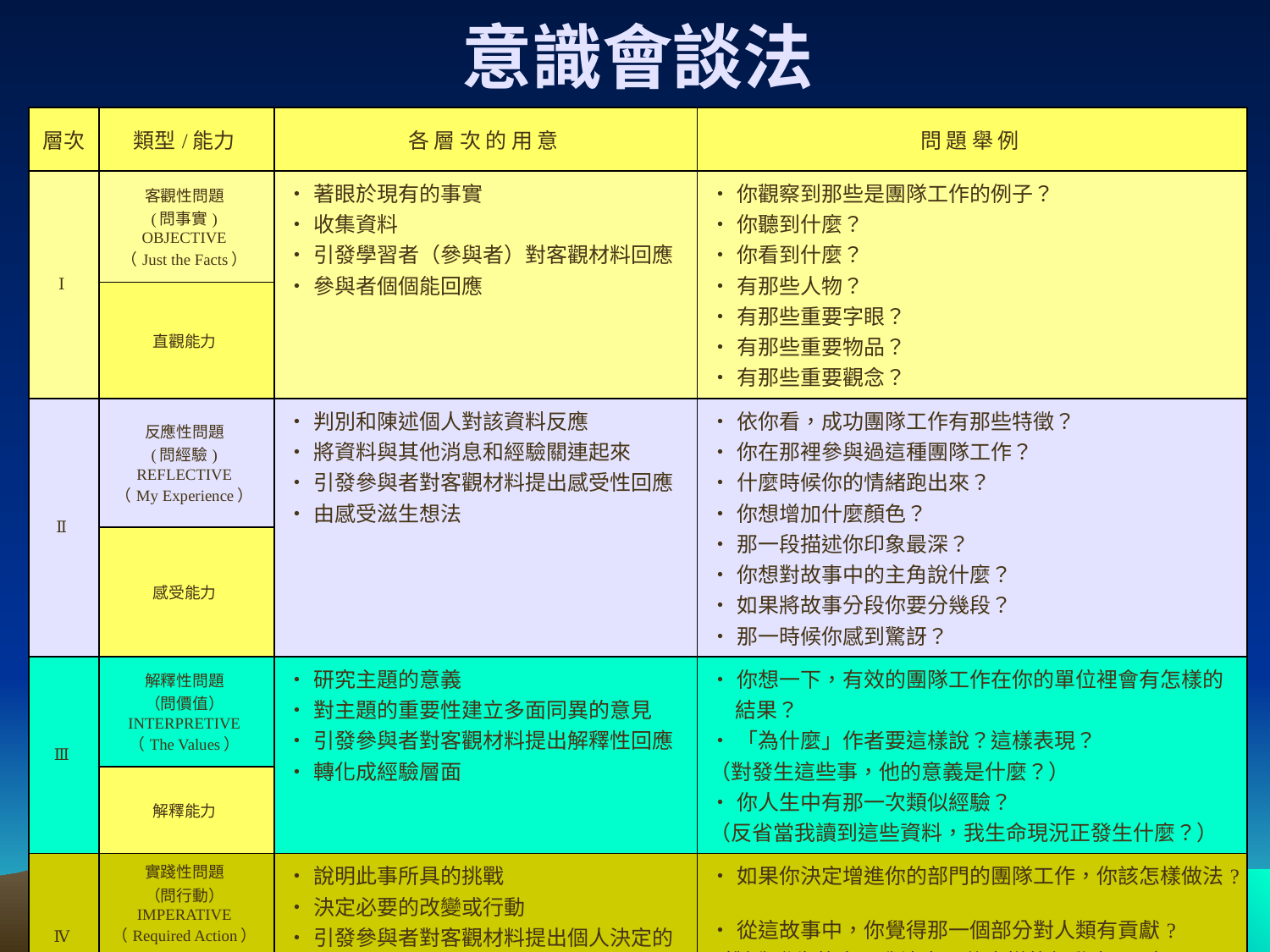

# 意識會談法
| 層次 | 類型/能力 | 各 層 次 的 用 意 | 問 題 舉 例 |
| --- | --- | --- | --- |
| Ⅰ | 客觀性問題 (問事實) OBJECTIVE （Just the Facts） | ‧著眼於現有的事實 ‧收集資料 ‧引發學習者（參與者）對客觀材料回應 ‧參與者個個能回應 | ‧你觀察到那些是團隊工作的例子？ ‧你聽到什麼？ ‧你看到什麼？ ‧有那些人物？ ‧有那些重要字眼？ ‧有那些重要物品？ ‧有那些重要觀念？ |
|  | 直觀能力 |  |  |
| Ⅱ | 反應性問題 (問經驗) REFLECTIVE （My Experience） | ‧判別和陳述個人對該資料反應 ‧將資料與其他消息和經驗關連起來 ‧引發參與者對客觀材料提出感受性回應 ‧由感受滋生想法 | ‧依你看，成功團隊工作有那些特徵？ ‧你在那裡參與過這種團隊工作？ ‧什麼時候你的情緒跑出來？ ‧你想增加什麼顏色？ ‧那一段描述你印象最深？ ‧你想對故事中的主角說什麼？ ‧如果將故事分段你要分幾段？ ‧那一時候你感到驚訝？ |
|  | 感受能力 |  |  |
| Ⅲ | 解釋性問題 （問價值） INTERPRETIVE （The Values） | ‧研究主題的意義 ‧對主題的重要性建立多面同異的意見 ‧引發參與者對客觀材料提出解釋性回應 ‧轉化成經驗層面 | ‧你想一下，有效的團隊工作在你的單位裡會有怎樣的結果？ ‧「為什麼」作者要這樣說？這樣表現？ （對發生這些事，他的意義是什麼？） ‧你人生中有那一次類似經驗？ （反省當我讀到這些資料，我生命現況正發生什麼？） |
|  | 解釋能力 |  |  |
| Ⅳ | 實踐性問題 （問行動） IMPERATIVE （Required Action） | ‧說明此事所具的挑戰 ‧決定必要的改變或行動 ‧引發參與者對客觀材料提出個人決定的回應或人性深層面啟示的回應 ‧自覺自抉的完成 | ‧如果你決定增進你的部門的團隊工作，你該怎樣做法? ‧從這故事中，你覺得那一個部分對人類有貢獻? （對我發生的事，我決定以什麼樣的行動處理？） ‧從這當中你學到什麼?啟示你什麼? |
|  | 行動能力 |  |  |
6